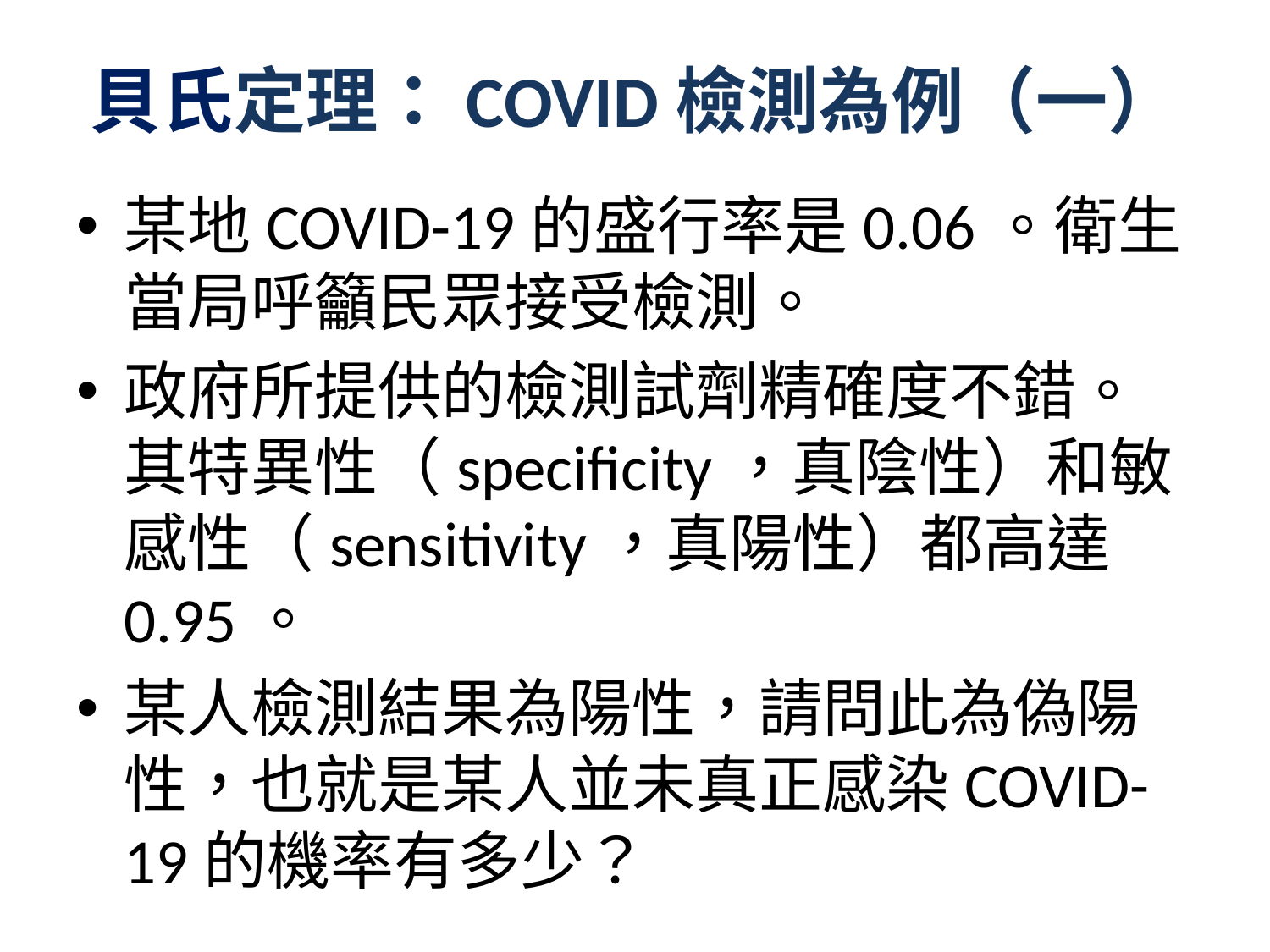

# 貝氏定理：COVID檢測為例（一）
某地COVID-19的盛行率是0.06。衛生當局呼籲民眾接受檢測。
政府所提供的檢測試劑精確度不錯。其特異性（specificity，真陰性）和敏感性（sensitivity，真陽性）都高達0.95。
某人檢測結果為陽性，請問此為偽陽性，也就是某人並未真正感染COVID-19的機率有多少？